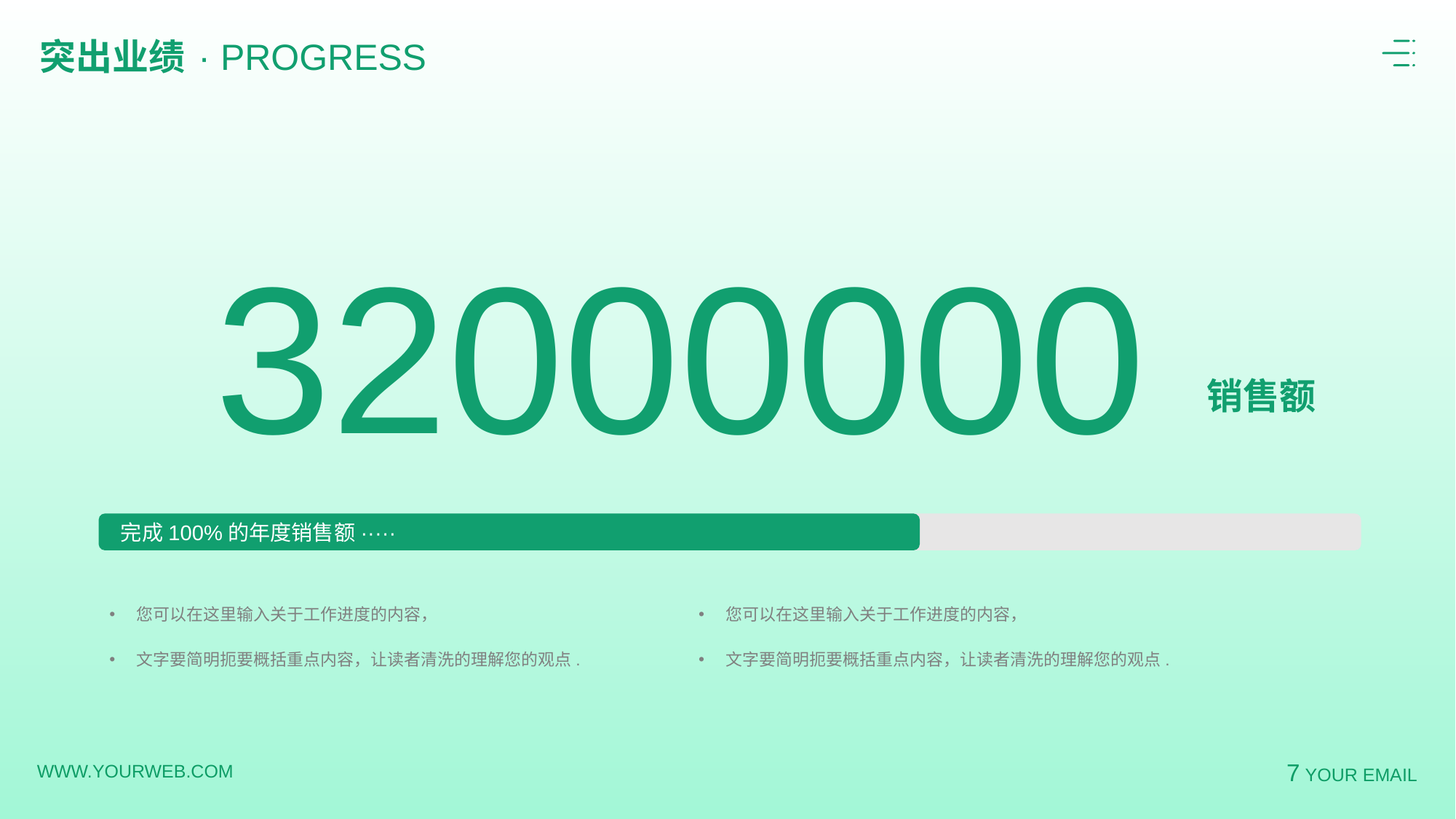

突出业绩
· PROGRESS
32000000
销售额

完成100%的年度销售额·····
您可以在这里输入关于工作进度的内容，
文字要简明扼要概括重点内容，让读者清洗的理解您的观点.
您可以在这里输入关于工作进度的内容，
文字要简明扼要概括重点内容，让读者清洗的理解您的观点.
7